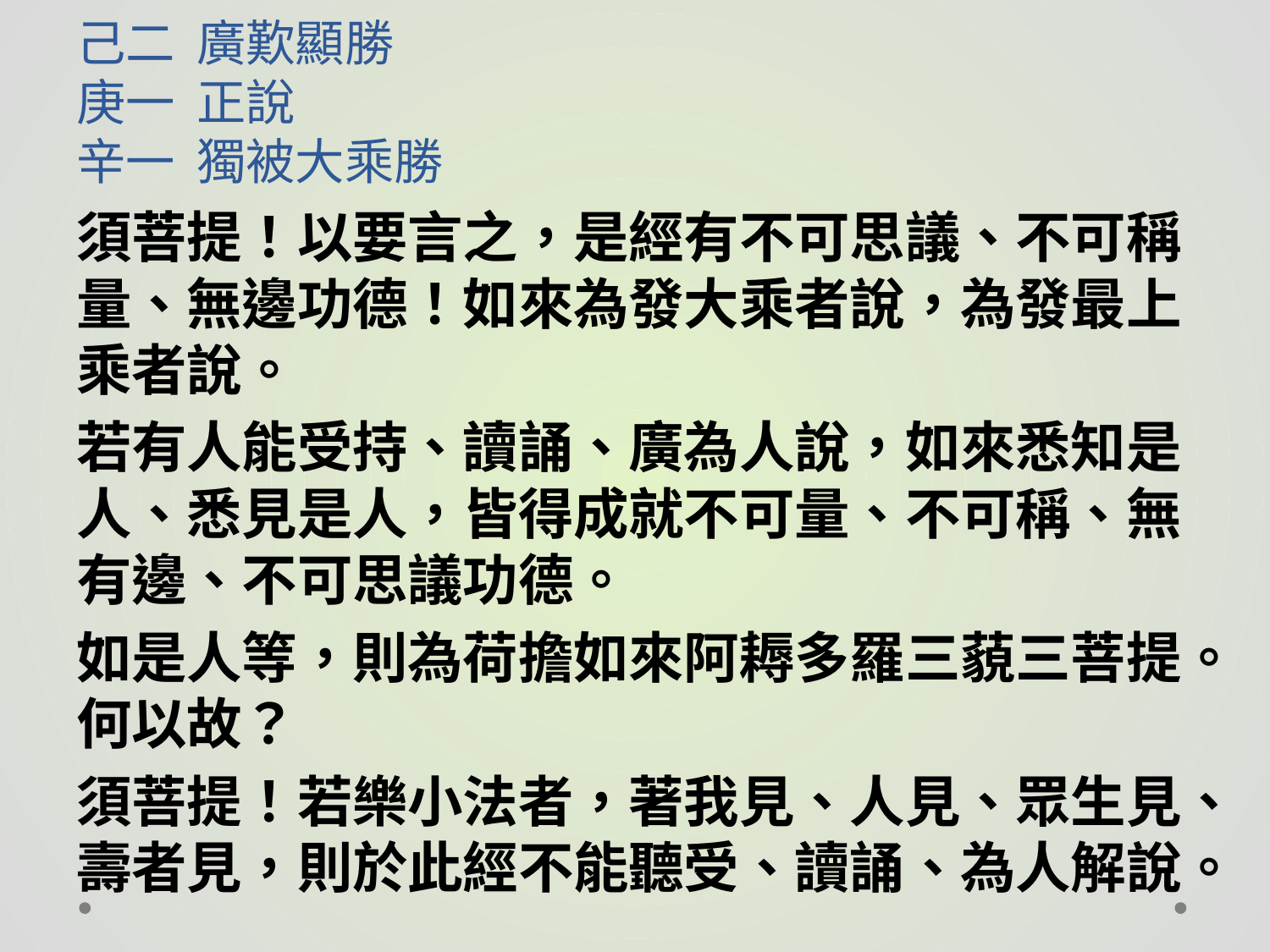

# 己二  廣歎顯勝 庚一  正說 辛一  獨被大乘勝
須菩提！以要言之，是經有不可思議、不可稱量、無邊功德！如來為發大乘者說，為發最上乘者說。
若有人能受持、讀誦、廣為人說，如來悉知是人、悉見是人，皆得成就不可量、不可稱、無有邊、不可思議功德。
如是人等，則為荷擔如來阿耨多羅三藐三菩提。何以故？
須菩提！若樂小法者，著我見、人見、眾生見、壽者見，則於此經不能聽受、讀誦、為人解說。